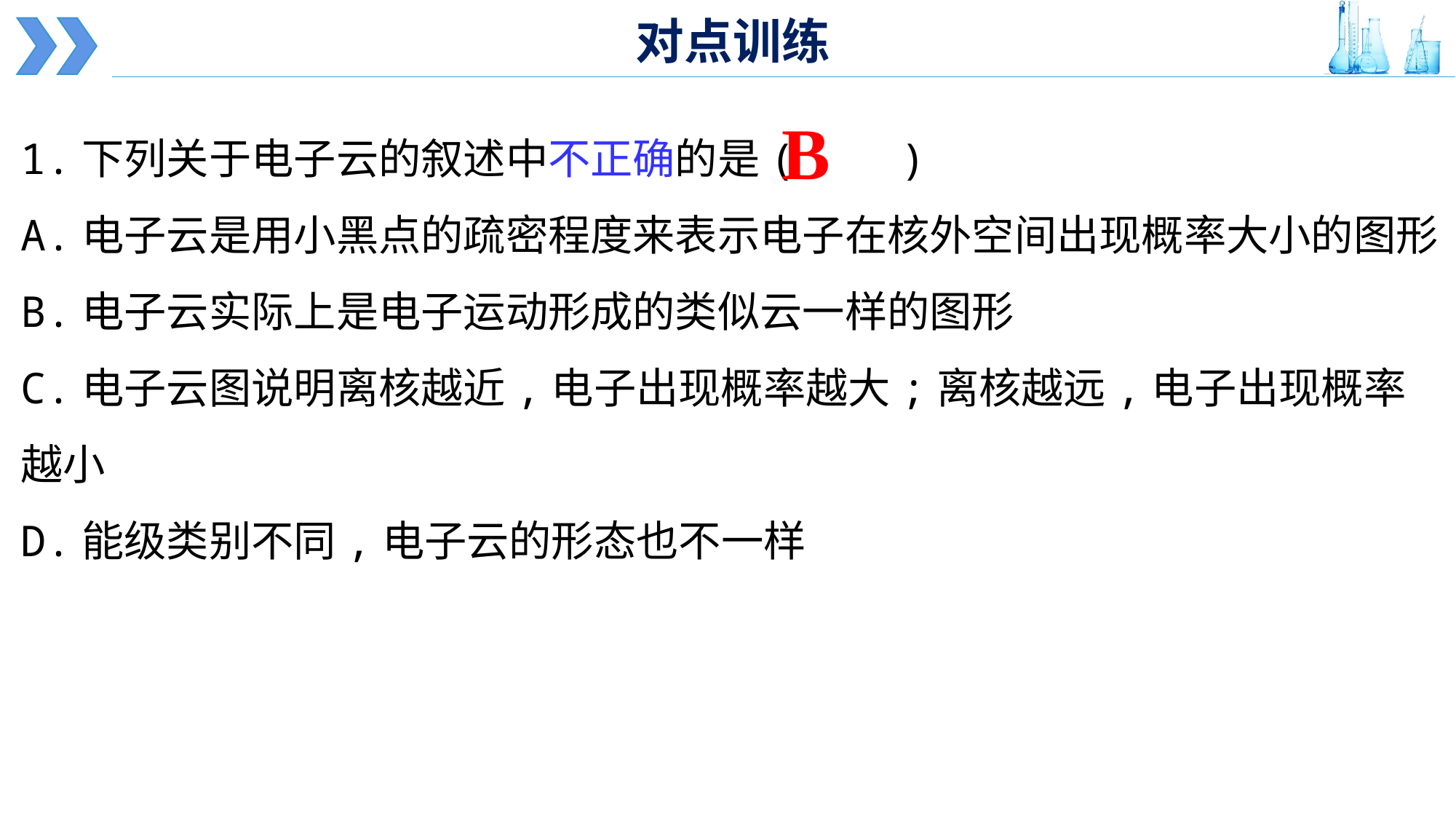

对点训练
1.下列关于电子云的叙述中不正确的是(　　)
A.电子云是用小黑点的疏密程度来表示电子在核外空间出现概率大小的图形
B.电子云实际上是电子运动形成的类似云一样的图形
C.电子云图说明离核越近,电子出现概率越大;离核越远,电子出现概率越小
D.能级类别不同,电子云的形态也不一样
B